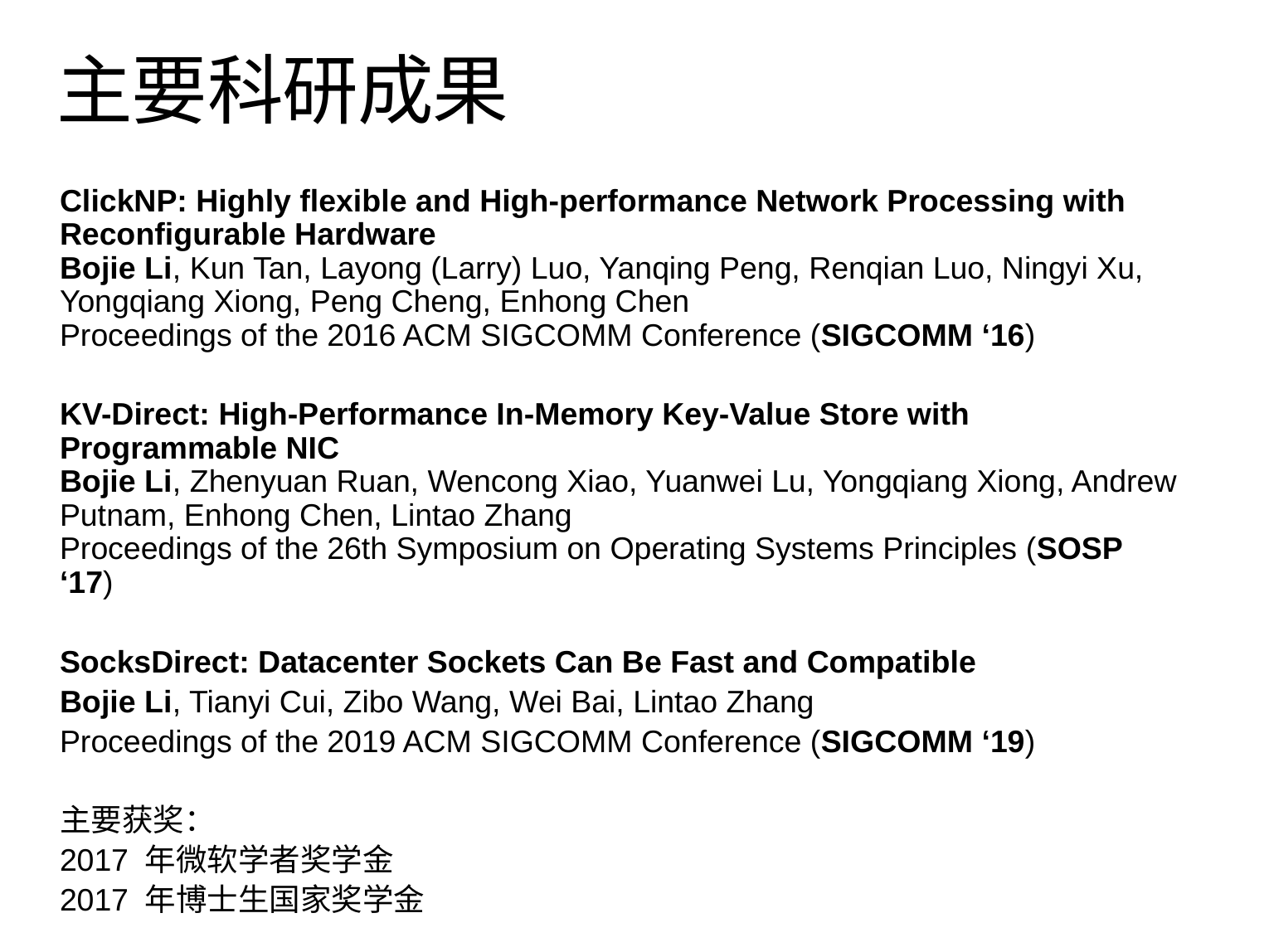

# 主要科研成果
ClickNP: Highly flexible and High-performance Network Processing with Reconfigurable Hardware
Bojie Li, Kun Tan, Layong (Larry) Luo, Yanqing Peng, Renqian Luo, Ningyi Xu, Yongqiang Xiong, Peng Cheng, Enhong Chen
Proceedings of the 2016 ACM SIGCOMM Conference (SIGCOMM ‘16)

KV-Direct: High-Performance In-Memory Key-Value Store with Programmable NIC
Bojie Li, Zhenyuan Ruan, Wencong Xiao, Yuanwei Lu, Yongqiang Xiong, Andrew Putnam, Enhong Chen, Lintao Zhang
Proceedings of the 26th Symposium on Operating Systems Principles (SOSP ‘17)

SocksDirect: Datacenter Sockets Can Be Fast and Compatible
Bojie Li, Tianyi Cui, Zibo Wang, Wei Bai, Lintao Zhang
Proceedings of the 2019 ACM SIGCOMM Conference (SIGCOMM ‘19)

主要获奖：
2017 年微软学者奖学金
2017 年博士生国家奖学金